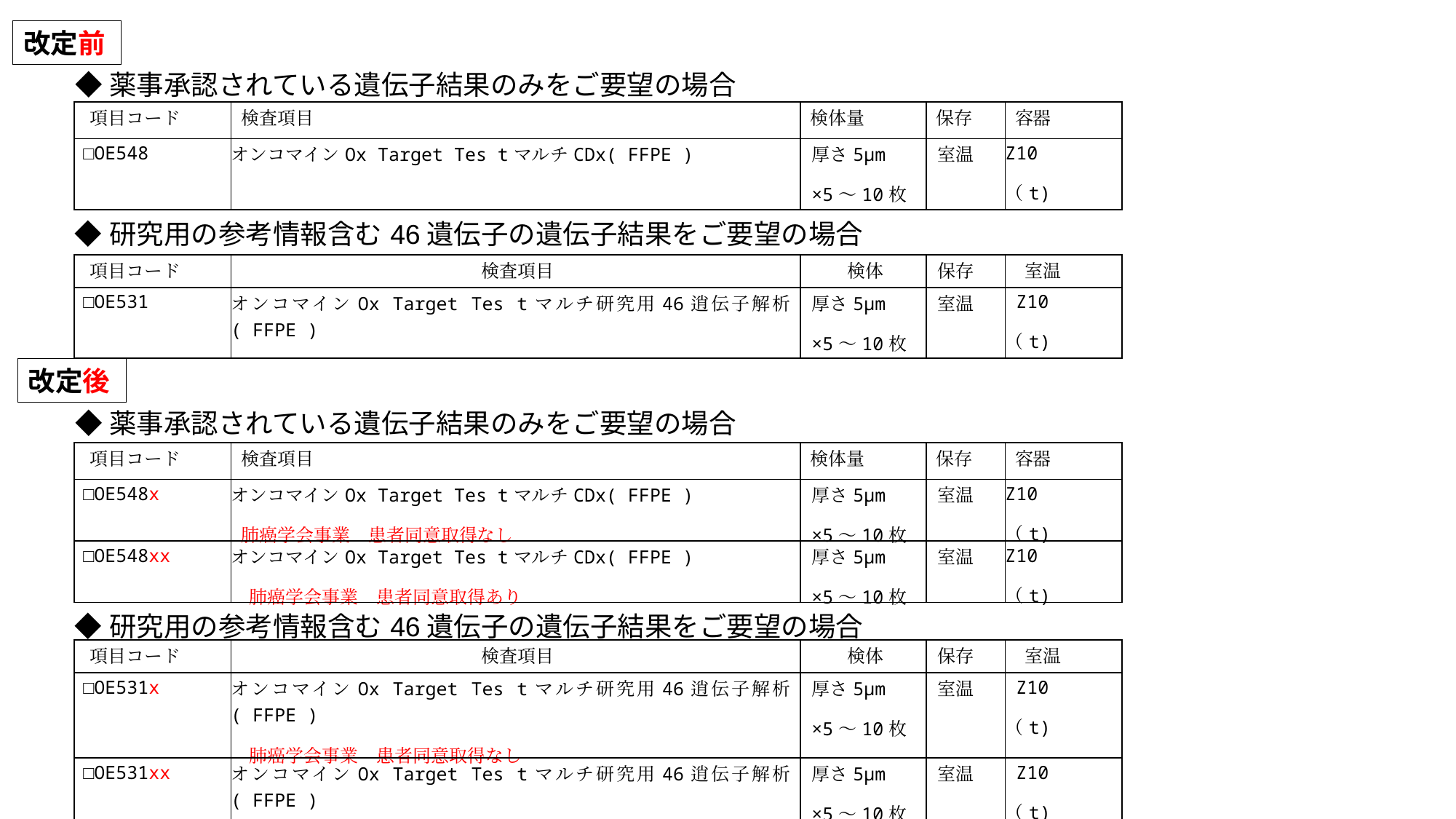

改定前
◆薬事承認されている遺伝子結果のみをご要望の場合
| 項目コード | 検査項目 | 検体量 | 保存 | 容器 |
| --- | --- | --- | --- | --- |
| □OE548 | オンコマインOx Target Tes tマルチCDx( FFPE ) | 厚さ5μm ×5～10枚 | 室温 | Z10 （t) |
| ◆研究用の参考情報含む46遺伝子の遺伝子結果をご要望の場合 |  |  |  |  |
| 項目コード | 検査項目 | 検体 | 保存 | 室温 |
| □OE531 | オンコマインOx Target Tes tマルチ研究用46逍伝子解析( FFPE ) | 厚さ5μm ×5～10枚 | 室温 | Z10 （t) |
改定後
◆薬事承認されている遺伝子結果のみをご要望の場合
| 項目コード | 検査項目 | 検体量 | 保存 | 容器 |
| --- | --- | --- | --- | --- |
| □OE548x | オンコマインOx Target Tes tマルチCDx( FFPE ) 肺癌学会事業　患者同意取得なし | 厚さ5μm ×5～10枚 | 室温 | Z10 （t) |
| □OE548xx | オンコマインOx Target Tes tマルチCDx( FFPE ) 　肺癌学会事業　患者同意取得あり | 厚さ5μm ×5～10枚 | 室温 | Z10 （t) |
| ◆研究用の参考情報含む46遺伝子の遺伝子結果をご要望の場合 |  |  |  |  |
| 項目コード | 検査項目 | 検体 | 保存 | 室温 |
| □OE531x | オンコマインOx Target Tes tマルチ研究用46逍伝子解析( FFPE ) 　肺癌学会事業　患者同意取得なし | 厚さ5μm ×5～10枚 | 室温 | Z10 （t) |
| □OE531xx | オンコマインOx Target Tes tマルチ研究用46逍伝子解析( FFPE ) 　肺癌学会事業　患者同意取得あり | 厚さ5μm ×5～10枚 | 室温 | Z10 （t) |